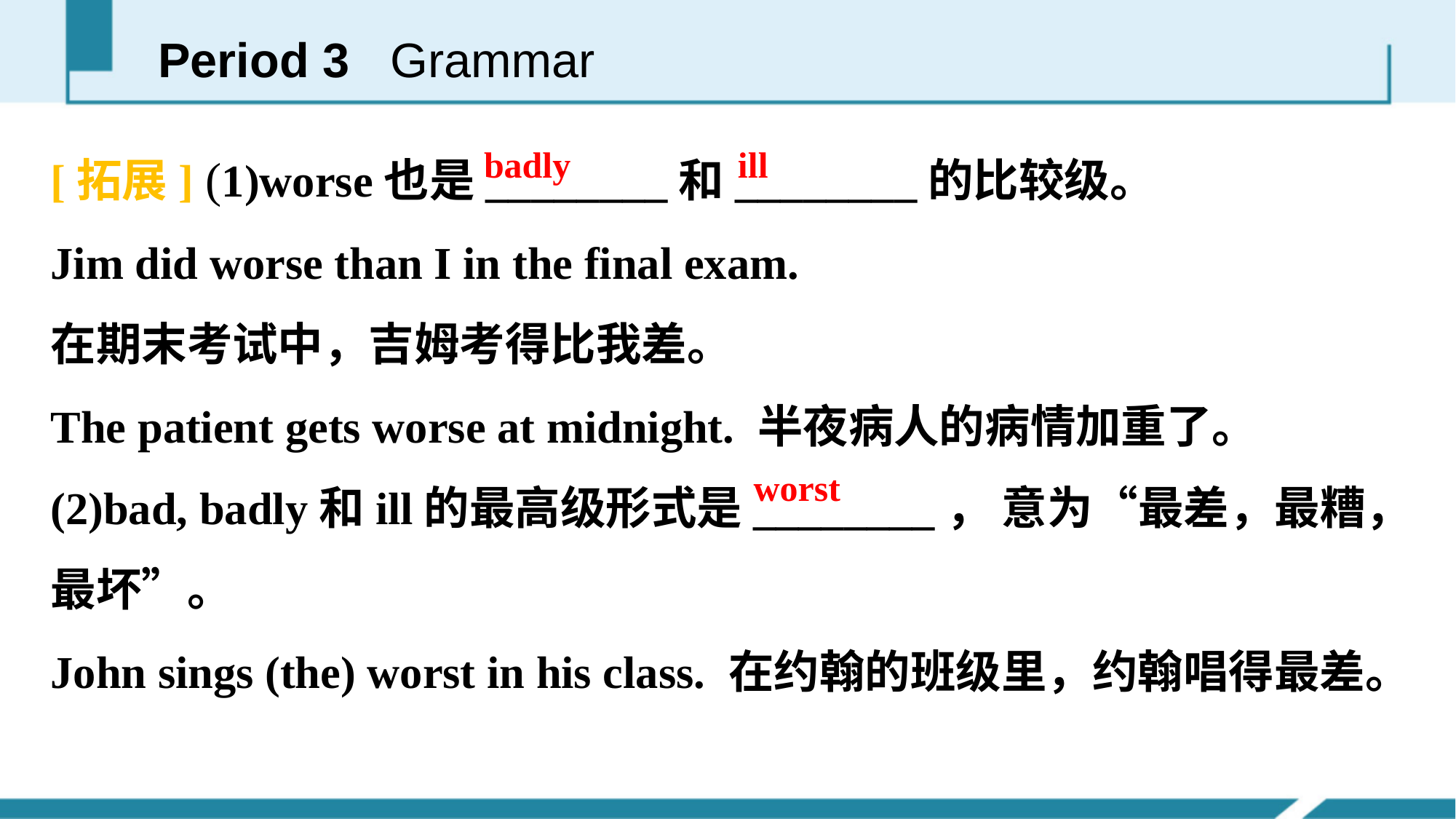

Period 3   Grammar
[拓展] (1)worse也是________和________的比较级。
Jim did worse than I in the final exam.
在期末考试中，吉姆考得比我差。
The patient gets worse at midnight. 半夜病人的病情加重了。
(2)bad, badly和ill的最高级形式是________， 意为“最差，最糟，最坏”。
John sings (the) worst in his class. 在约翰的班级里，约翰唱得最差。

badly
ill
worst